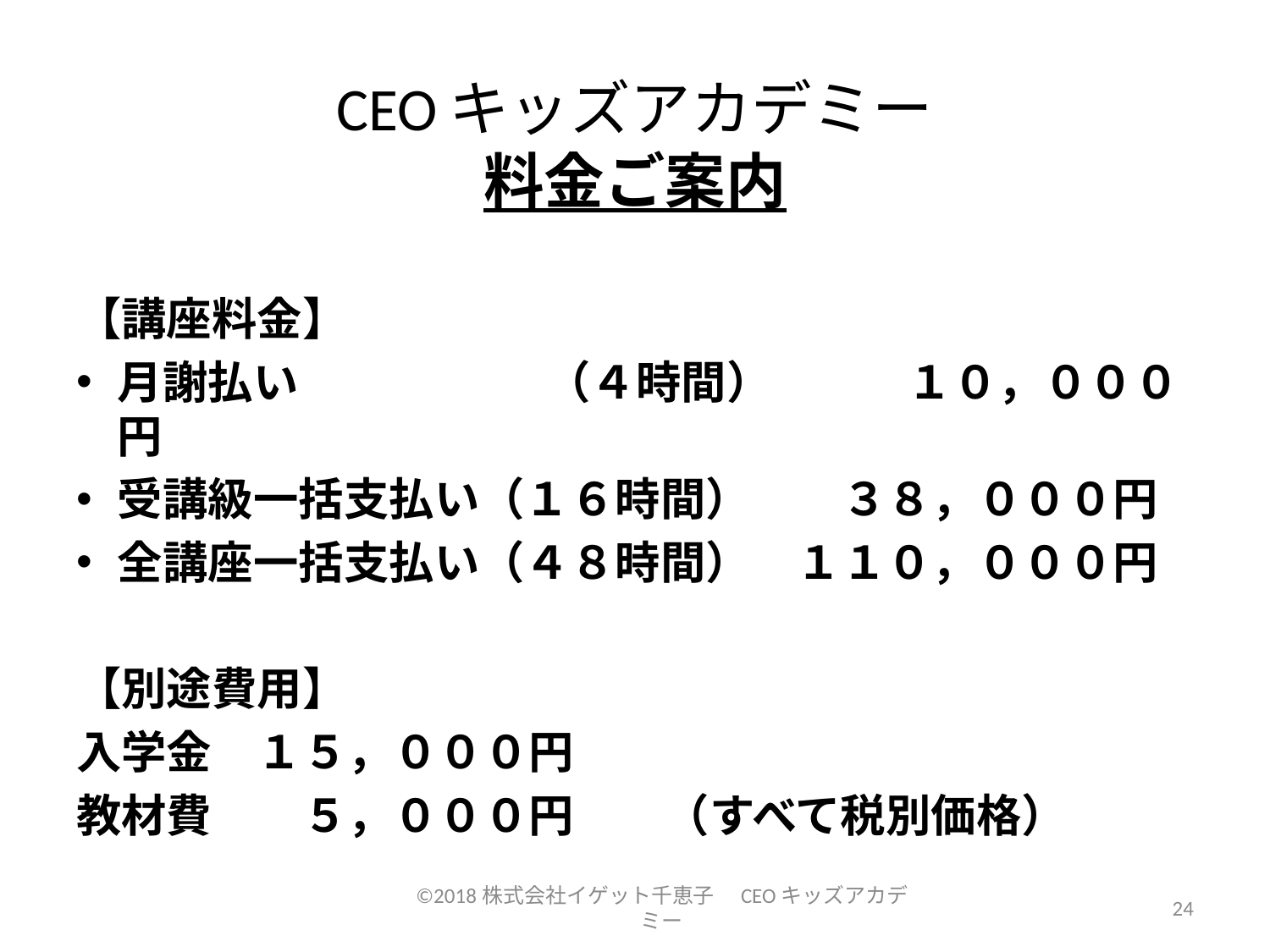

# CEOキッズアカデミー 料金ご案内
【講座料金】
月謝払い　　　　  　（４時間）　　　１０，０００円
受講級一括支払い（１６時間）　　３８，０００円
全講座一括支払い（４８時間）　１１０，０００円

【別途費用】
入学金　１５，０００円
教材費　　５，０００円　　（すべて税別価格）

©2018株式会社イゲット千恵子　CEOキッズアカデミー
24